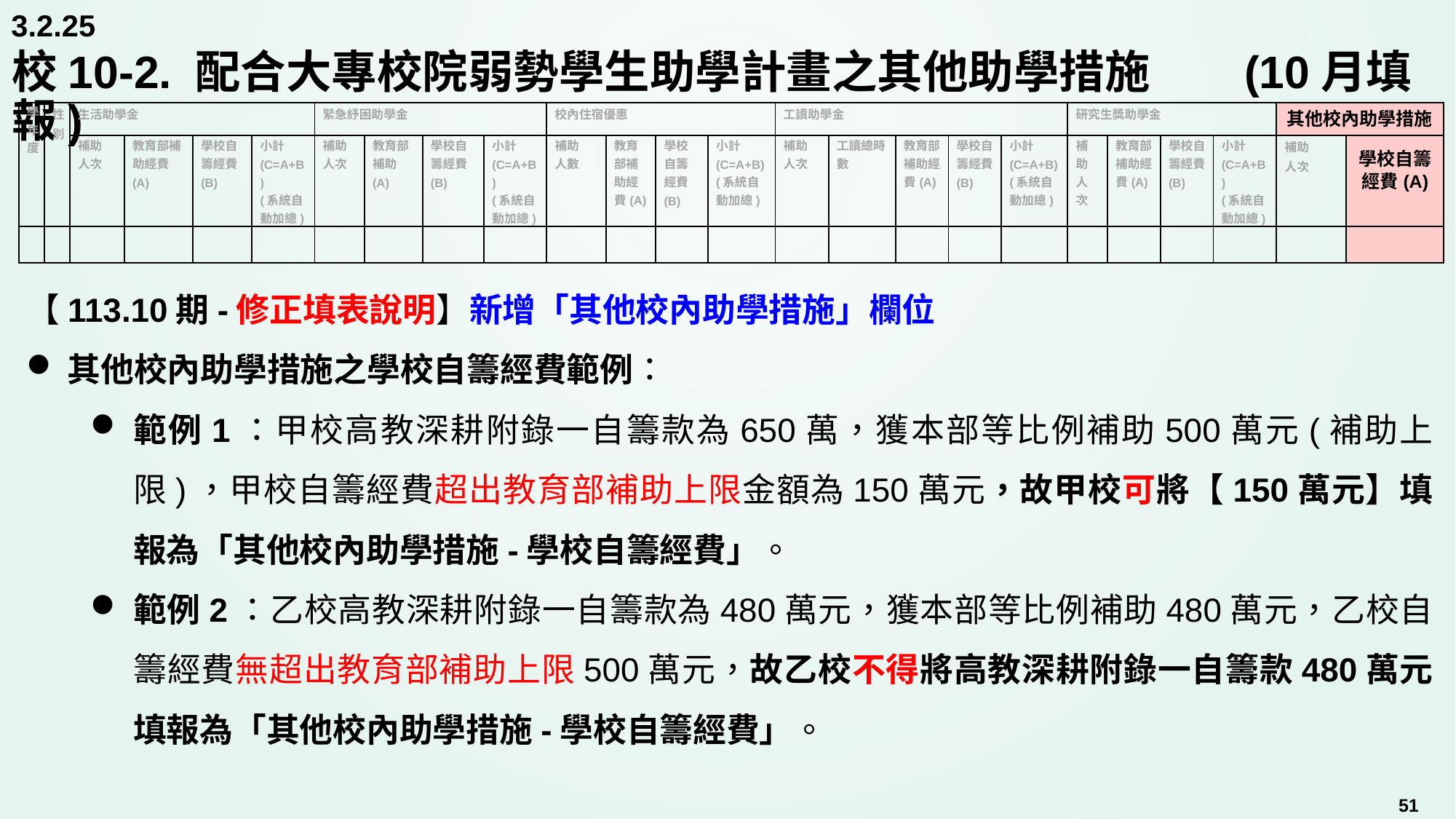

3.2.25
# 校10-2. 配合大專校院弱勢學生助學計畫之其他助學措施	  (10月填報)
| 學年度 | 性別 | 生活助學金 |  |  |  | 緊急紓困助學金 |  |  |  | 校內住宿優惠 |  |  |  | 工讀助學金 |  |  |  |  | 研究生獎助學金 |  |  |  | 其他校內助學措施 |  |
| --- | --- | --- | --- | --- | --- | --- | --- | --- | --- | --- | --- | --- | --- | --- | --- | --- | --- | --- | --- | --- | --- | --- | --- | --- |
|  |  | 補助 人次 | 教育部補助經費(A) | 學校自籌經費(B) | 小計(C=A+B) (系統自動加總) | 補助 人次 | 教育部補助(A) | 學校自籌經費(B) | 小計(C=A+B) (系統自動加總) | 補助 人數 | 教育部補助經費(A) | 學校自籌經費(B) | 小計(C=A+B) (系統自動加總) | 補助 人次 | 工讀總時數 | 教育部補助經費(A) | 學校自籌經費(B) | 小計(C=A+B) (系統自動加總) | 補助 人次 | 教育部補助經費(A) | 學校自籌經費(B) | 小計(C=A+B) (系統自動加總) | 補助 人次 | 學校自籌經費(A) |
|  |  |  |  |  |  |  |  |  |  |  |  |  |  |  |  |  |  |  |  |  |  |  |  |  |
【113.10期-修正填表說明】新增「其他校內助學措施」欄位
其他校內助學措施之學校自籌經費範例：
範例1：甲校高教深耕附錄一自籌款為650萬，獲本部等比例補助500萬元(補助上限)，甲校自籌經費超出教育部補助上限金額為150萬元，故甲校可將【150萬元】填報為「其他校內助學措施-學校自籌經費」。
範例2：乙校高教深耕附錄一自籌款為480萬元，獲本部等比例補助480萬元，乙校自籌經費無超出教育部補助上限500萬元，故乙校不得將高教深耕附錄一自籌款480萬元填報為「其他校內助學措施-學校自籌經費」。